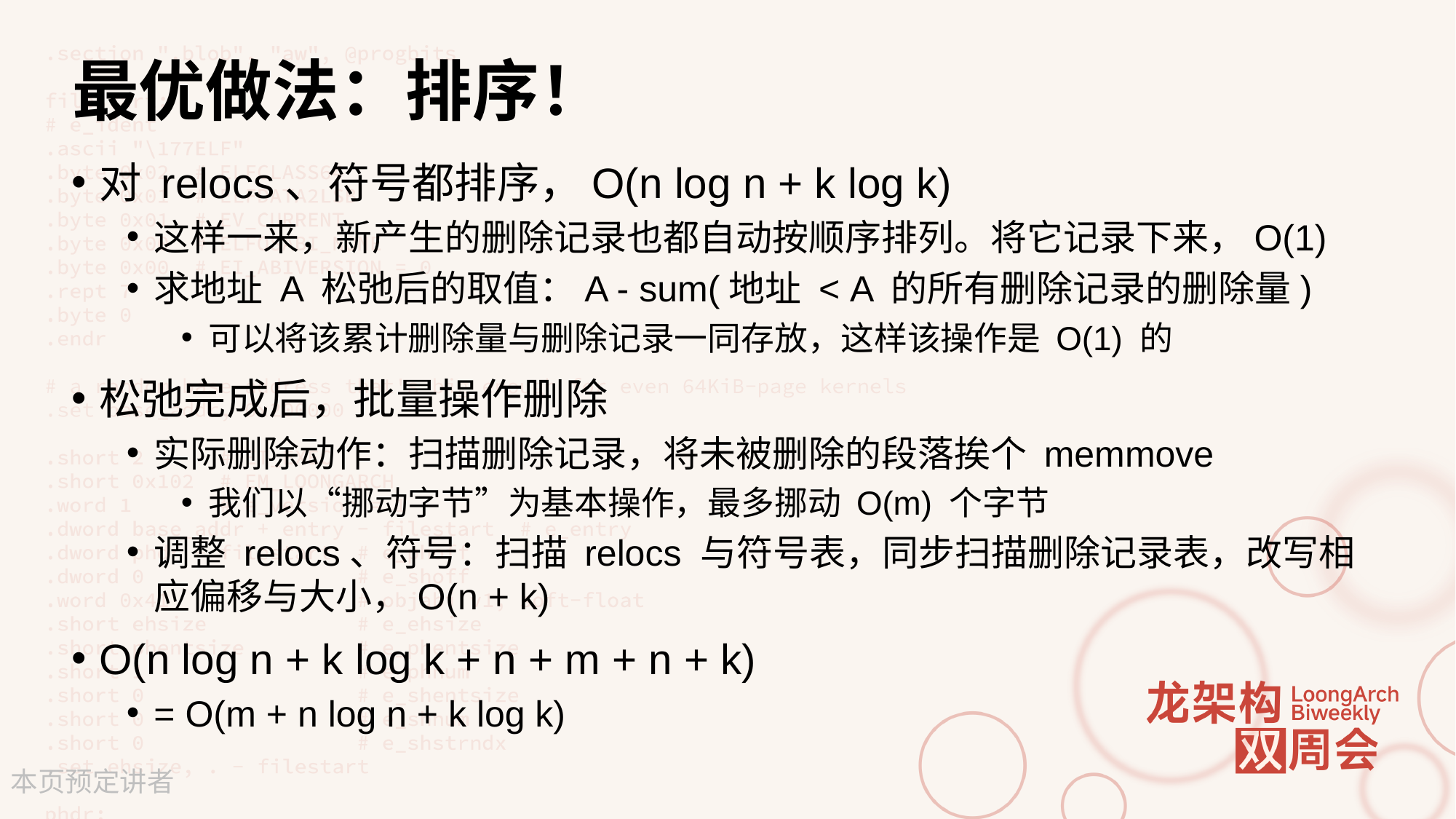

# 最优做法：排序！
对 relocs、符号都排序，O(n log n + k log k)
这样一来，新产生的删除记录也都自动按顺序排列。将它记录下来，O(1)
求地址 A 松弛后的取值：A - sum(地址 < A 的所有删除记录的删除量)
可以将该累计删除量与删除记录一同存放，这样该操作是 O(1) 的
松弛完成后，批量操作删除
实际删除动作：扫描删除记录，将未被删除的段落挨个 memmove
我们以“挪动字节”为基本操作，最多挪动 O(m) 个字节
调整 relocs、符号：扫描 relocs 与符号表，同步扫描删除记录表，改写相应偏移与大小，O(n + k)
O(n log n + k log k + n + m + n + k)
= O(m + n log n + k log k)